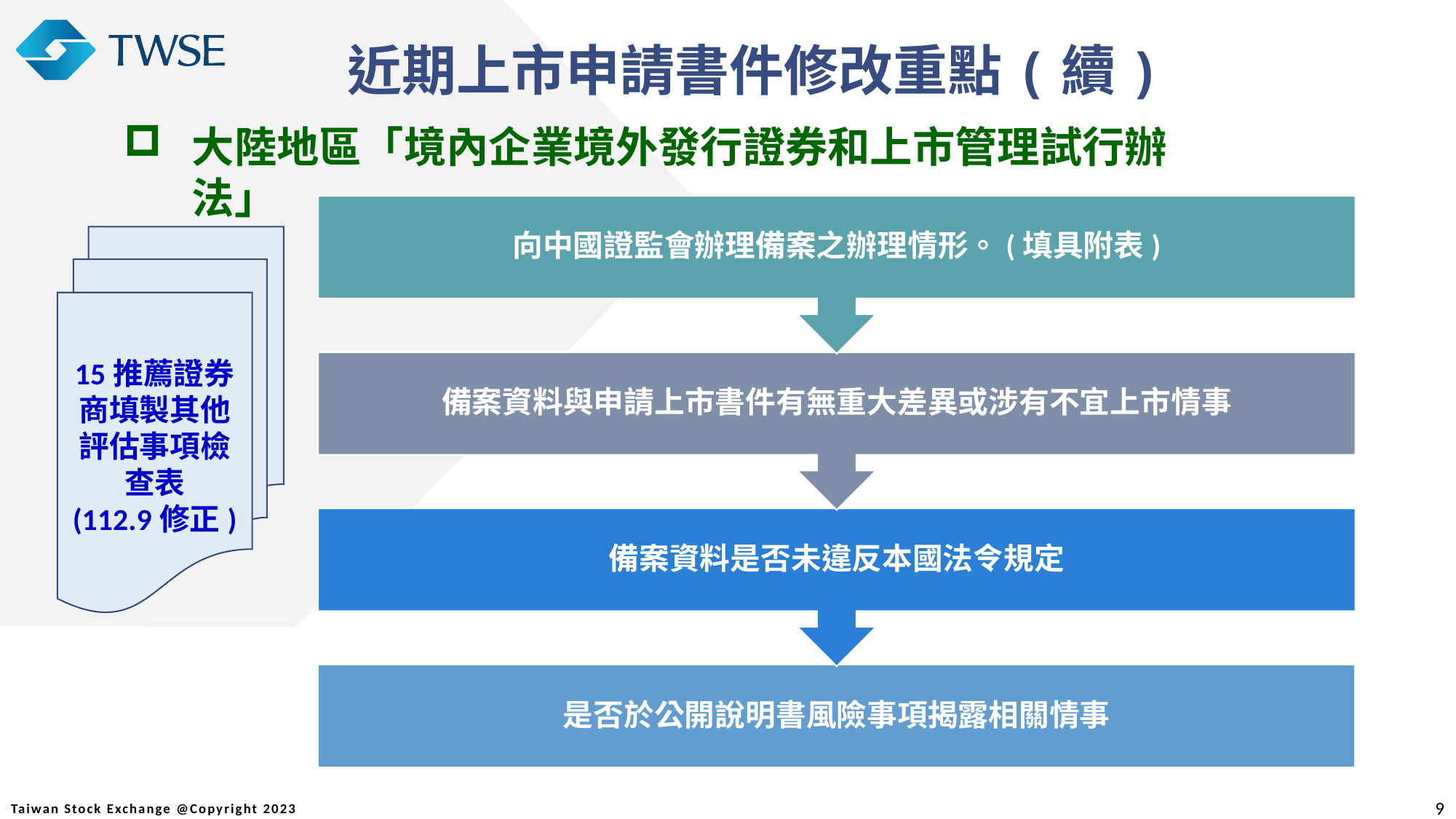

近期上市申請書件修改重點(續)
大陸地區「境內企業境外發行證券和上市管理試行辦法」
是否於公開說明書風險事項揭露相關情事
備案資料是否未違反本國法令規定
備案資料與申請上市書件有無重大差異或涉有不宜上市情事
向中國證監會辦理備案之辦理情形。(填具附表)
15推薦證券商填製其他評估事項檢查表
(112.9修正)
9